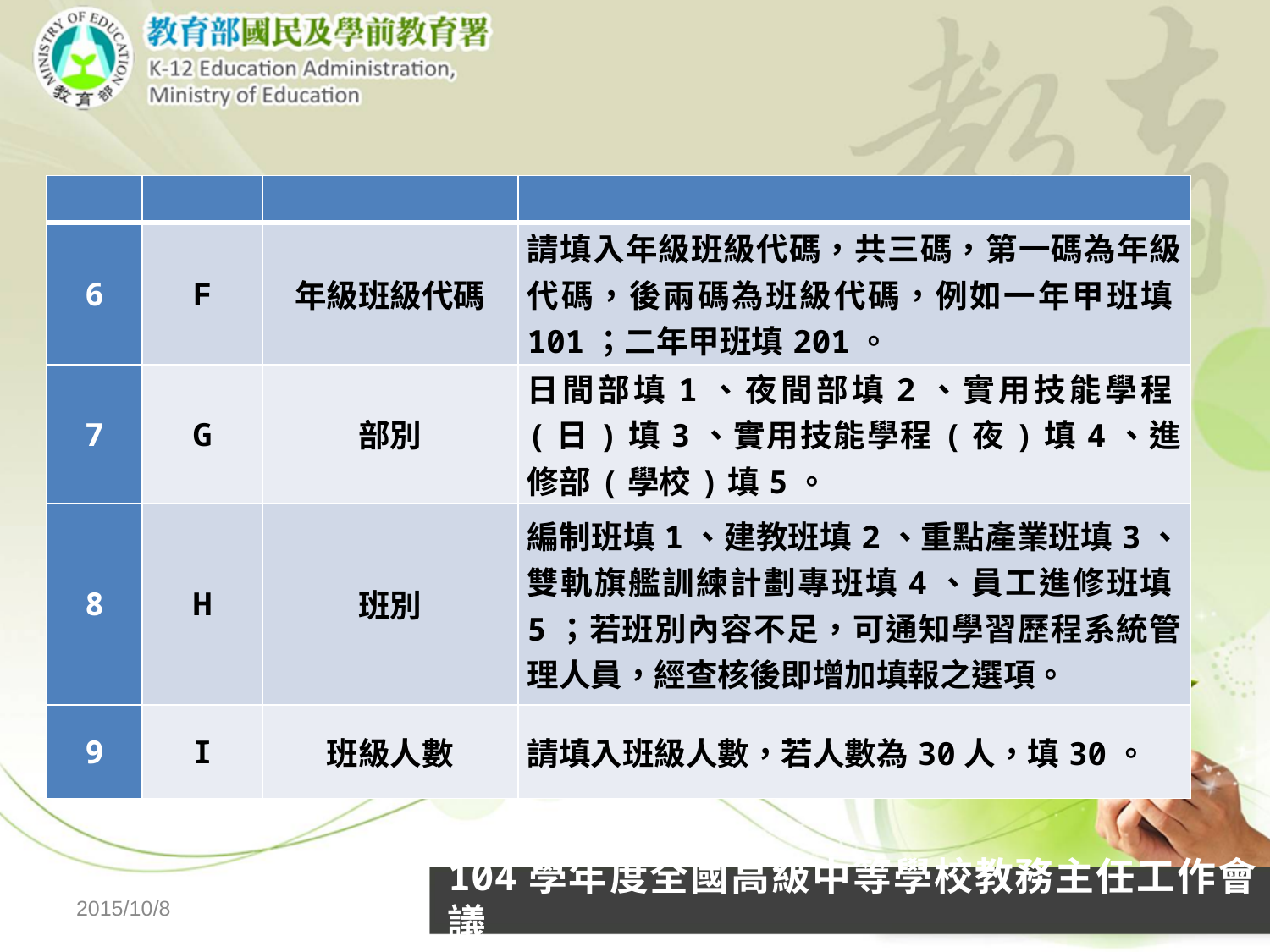

|  |  |  |  |
| --- | --- | --- | --- |
| 6 | F | 年級班級代碼 | 請填入年級班級代碼，共三碼，第一碼為年級代碼，後兩碼為班級代碼，例如一年甲班填101；二年甲班填201。 |
| 7 | G | 部別 | 日間部填1、夜間部填2、實用技能學程(日)填3、實用技能學程(夜)填4、進修部(學校)填5。 |
| 8 | H | 班別 | 編制班填1、建教班填2、重點產業班填3、雙軌旗艦訓練計劃專班填4、員工進修班填5；若班別內容不足，可通知學習歷程系統管理人員，經查核後即增加填報之選項。 |
| 9 | I | 班級人數 | 請填入班級人數，若人數為30人，填30。 |
104學年度全國高級中等學校教務主任工作會議
2015/10/8
北區校長會議-1030819
16